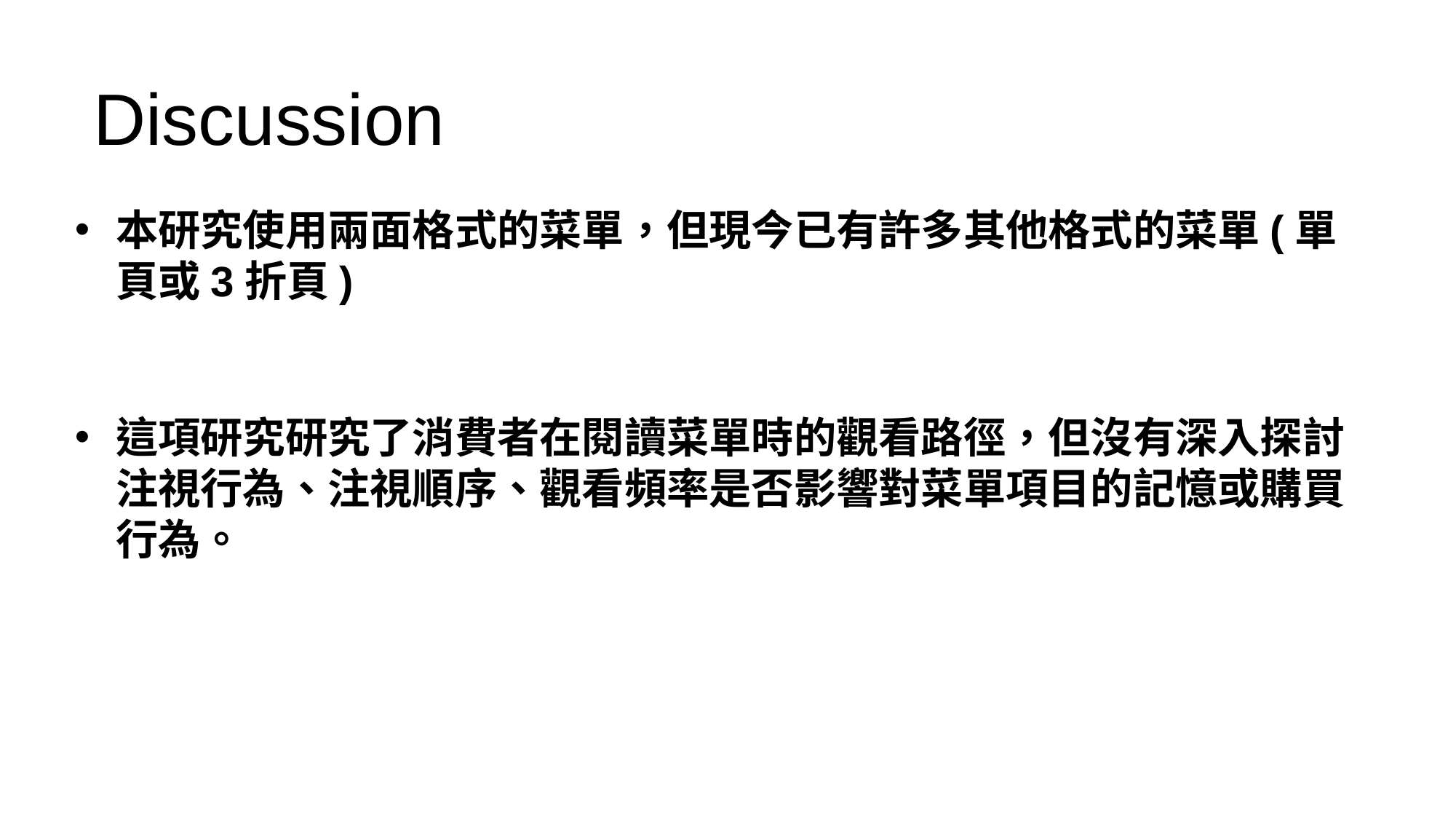

Discussion
本研究使用兩面格式的菜單，但現今已有許多其他格式的菜單(單頁或3折頁)
這項研究研究了消費者在閱讀菜單時的觀看路徑，但沒有深入探討注視行為、注視順序、觀看頻率是否影響對菜單項目的記憶或購買行為。